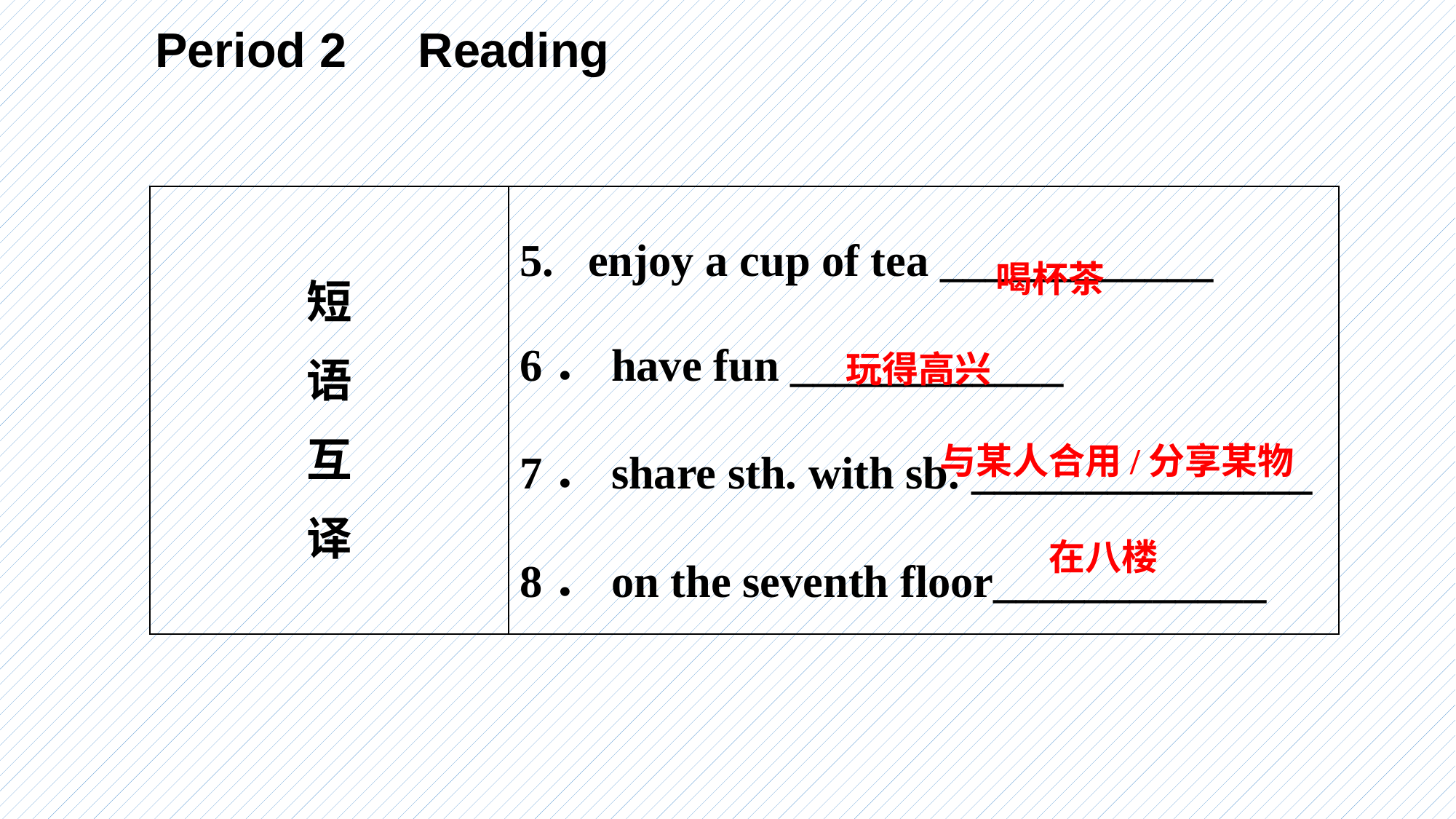

Period 2　Reading
| 短 语 互 译 | 5. enjoy a cup of tea \_\_\_\_\_\_\_\_\_\_\_\_ 6．have fun \_\_\_\_\_\_\_\_\_\_\_\_ 7．share sth. with sb. \_\_\_\_\_\_\_\_\_\_\_\_\_\_\_ 8．on the seventh floor\_\_\_\_\_\_\_\_\_\_\_\_ |
| --- | --- |
喝杯茶
玩得高兴

与某人合用/分享某物
在八楼